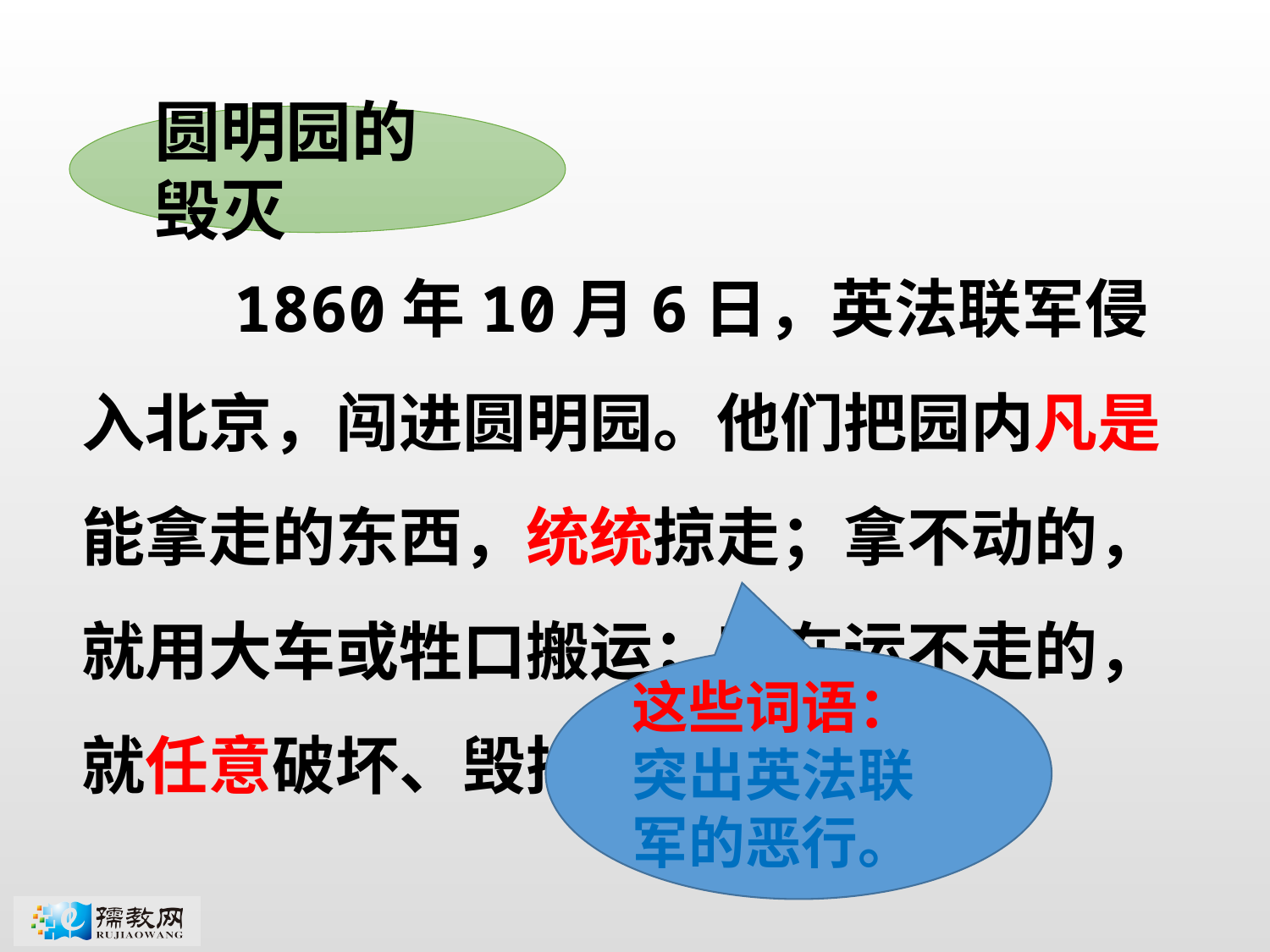

圆明园的毁灭
    1860年10月6日，英法联军侵入北京，闯进圆明园。他们把园内凡是能拿走的东西，统统掠走；拿不动的，就用大车或牲口搬运；实在运不走的，就任意破坏、毁掉。
这些词语：突出英法联军的恶行。